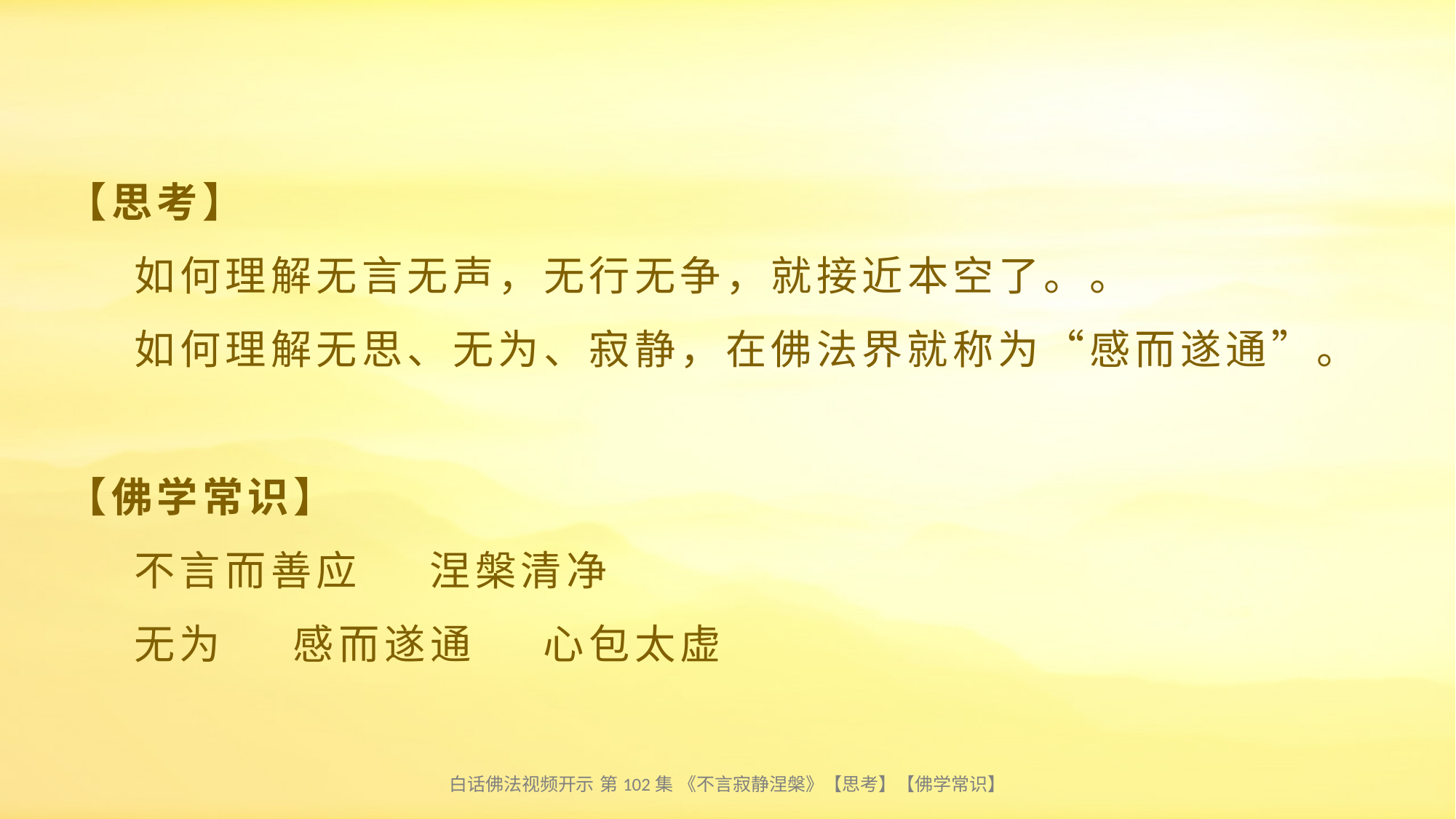

# 【思考】 如何理解无言无声，无行无争，就接近本空了。。 如何理解无思、无为、寂静，在佛法界就称为“感而遂通”。 【佛学常识】 不言而善应     涅槃清净 无为     感而遂通     心包太虚
白话佛法视频开示 第102集 《不言寂静涅槃》【思考】【佛学常识】